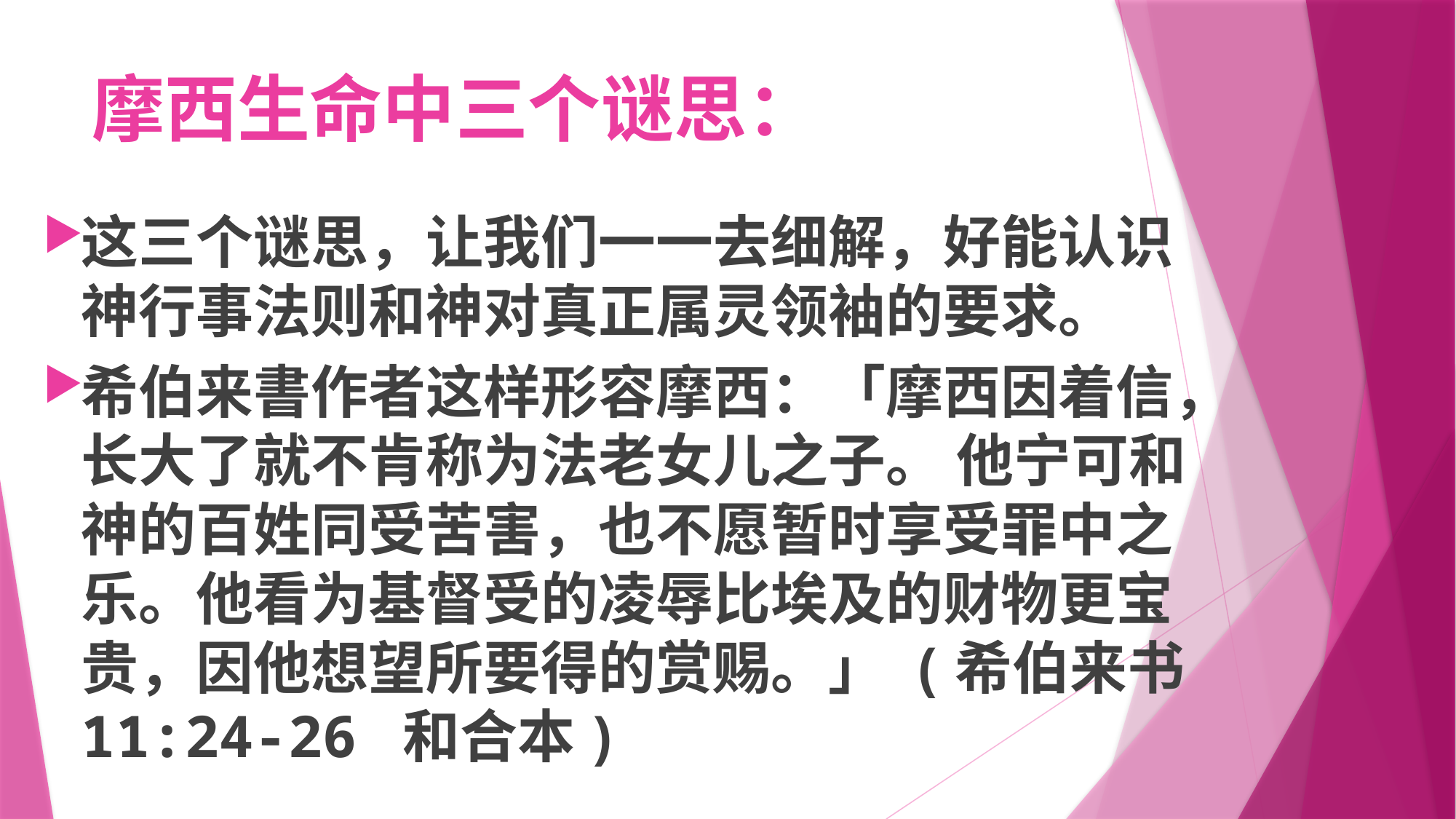

# 摩西生命中三个谜思：
这三个谜思，让我们一一去细解，好能认识神行事法则和神对真正属灵领袖的要求。
希伯来書作者这样形容摩西：「摩西因着信，长大了就不肯称为法老女儿之子。 他宁可和神的百姓同受苦害，也不愿暂时享受罪中之乐。他看为基督受的凌辱比埃及的财物更宝贵，因他想望所要得的赏赐。」 (希伯来书 11:24-26 和合本)